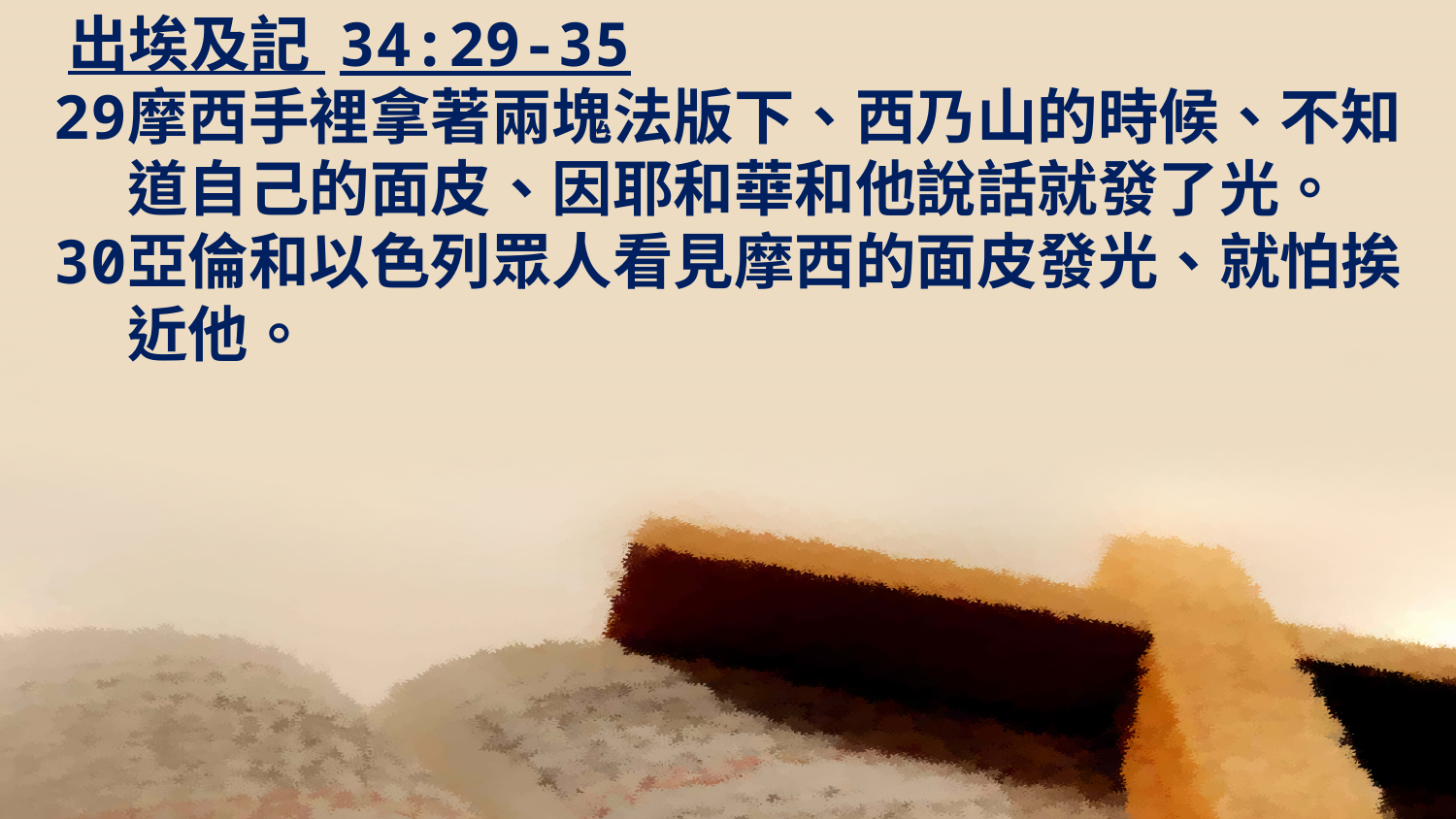

出埃及記 34:29-35
29	摩西手裡拿著兩塊法版下、西乃山的時候、不知道自己的面皮、因耶和華和他說話就發了光。
30	亞倫和以色列眾人看見摩西的面皮發光、就怕挨近他。